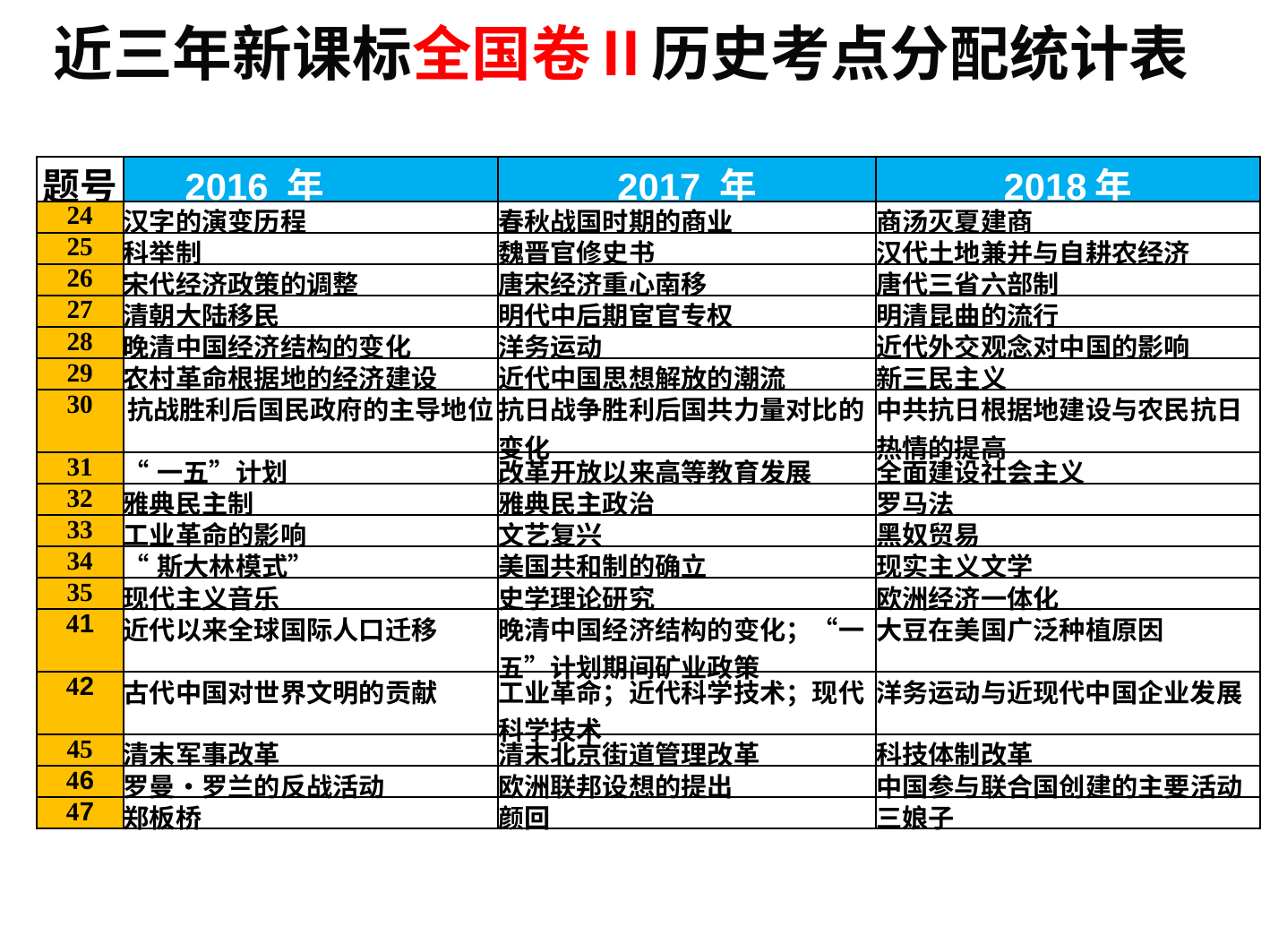

近三年新课标全国卷Ⅱ历史考点分配统计表

| 题号 | 2016 年 | 2017 年 | 2018年 |
| --- | --- | --- | --- |
| 24 | 汉字的演变历程 | 春秋战国时期的商业 | 商汤灭夏建商 |
| 25 | 科举制 | 魏晋官修史书 | 汉代土地兼并与自耕农经济 |
| 26 | 宋代经济政策的调整 | 唐宋经济重心南移 | 唐代三省六部制 |
| 27 | 清朝大陆移民 | 明代中后期宦官专权 | 明清昆曲的流行 |
| 28 | 晚清中国经济结构的变化 | 洋务运动 | 近代外交观念对中国的影响 |
| 29 | 农村革命根据地的经济建设 | 近代中国思想解放的潮流 | 新三民主义 |
| 30 | 抗战胜利后国民政府的主导地位 | 抗日战争胜利后国共力量对比的变化 | 中共抗日根据地建设与农民抗日热情的提高 |
| 31 | “一五”计划 | 改革开放以来高等教育发展 | 全面建设社会主义 |
| 32 | 雅典民主制 | 雅典民主政治 | 罗马法 |
| 33 | 工业革命的影响 | 文艺复兴 | 黑奴贸易 |
| 34 | “斯大林模式” | 美国共和制的确立 | 现实主义文学 |
| 35 | 现代主义音乐 | 史学理论研究 | 欧洲经济一体化 |
| 41 | 近代以来全球国际人口迁移 | 晚清中国经济结构的变化；“一五”计划期间矿业政策 | 大豆在美国广泛种植原因 |
| 42 | 古代中国对世界文明的贡献 | 工业革命；近代科学技术；现代科学技术 | 洋务运动与近现代中国企业发展 |
| 45 | 清末军事改革 | 清末北京街道管理改革 | 科技体制改革 |
| 46 | 罗曼•罗兰的反战活动 | 欧洲联邦设想的提出 | 中国参与联合国创建的主要活动 |
| 47 | 郑板桥 | 颜回 | 三娘子 |